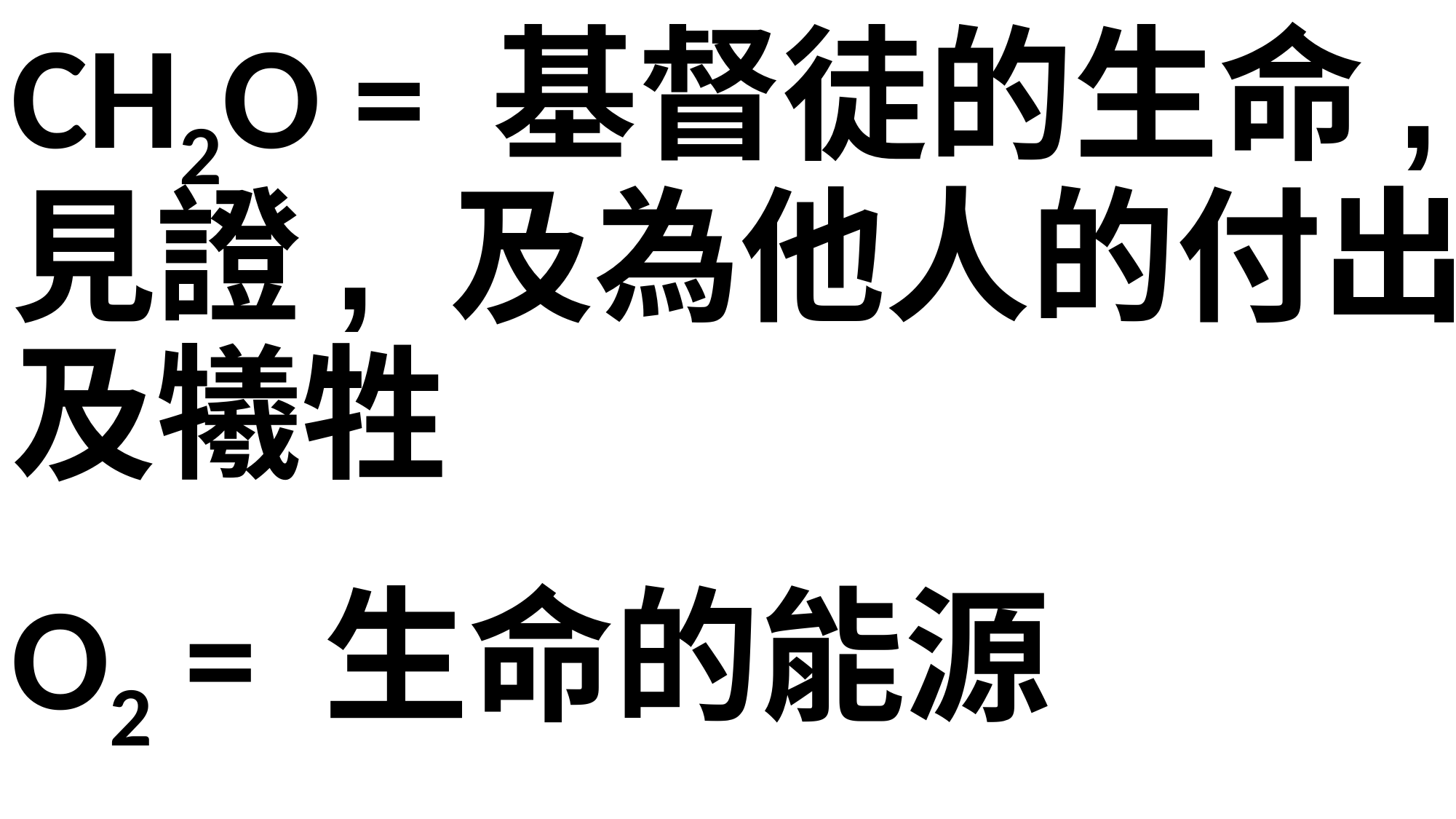

CH2O = 基督徒的生命,見證, 及為他人的付出及犧牲

O2 = 生命的能源